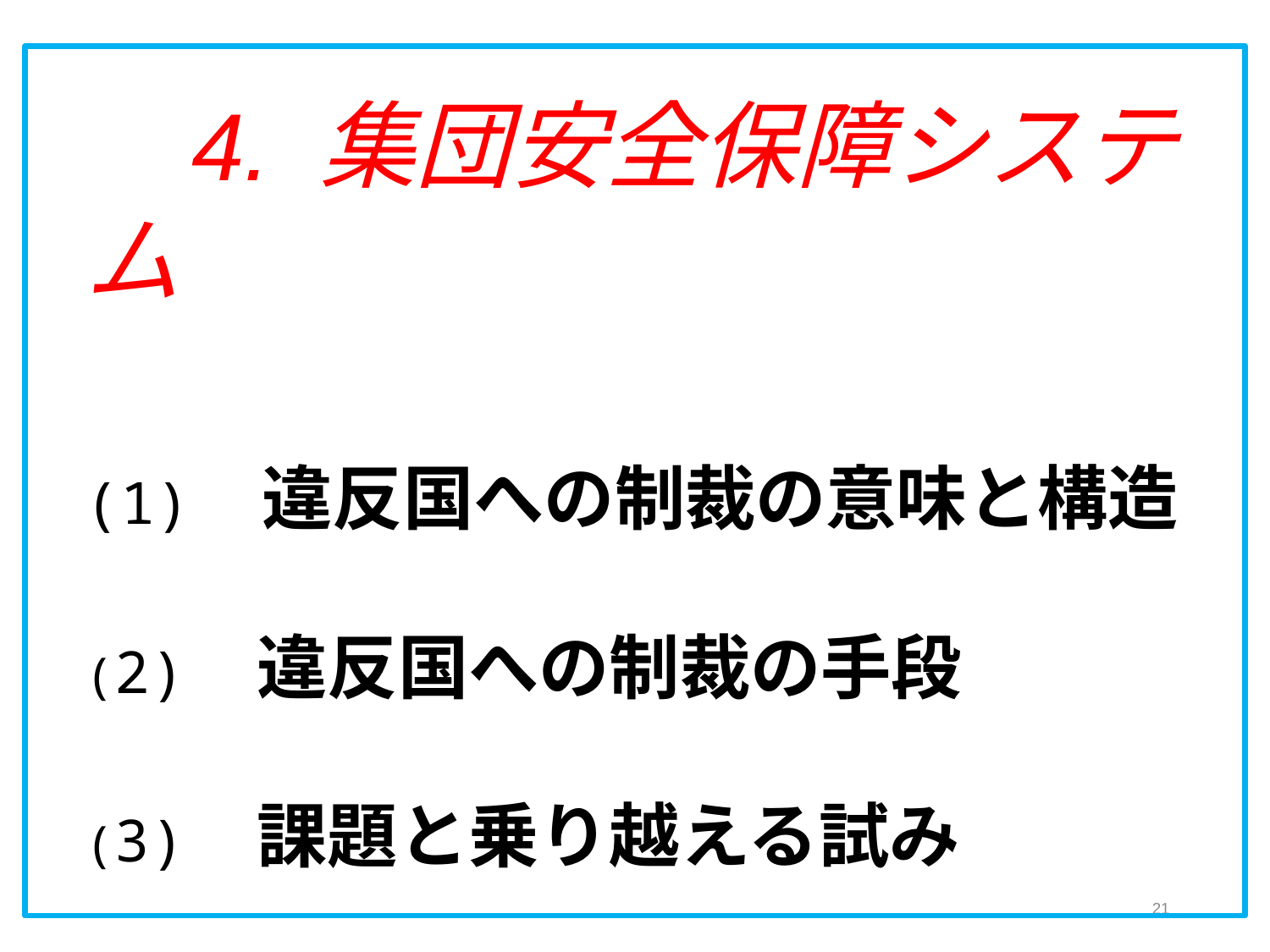

# 4. 集団安全保障システム (1)　違反国への制裁の意味と構造 　　　 (2)　違反国への制裁の手段 　　　 (3)　課題と乗り越える試み
21